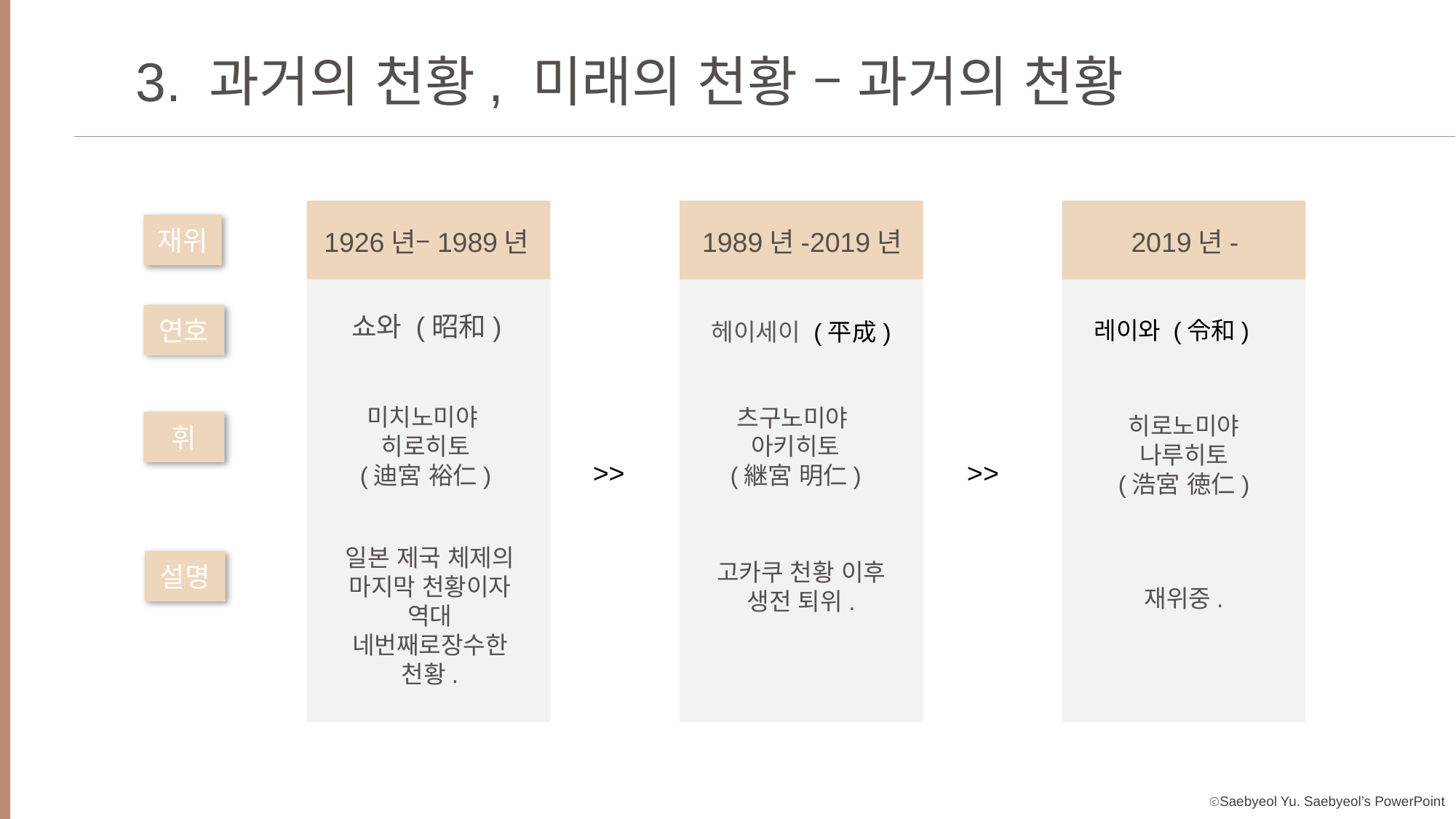

3. 과거의 천황, 미래의 천황 – 과거의 천황

재위
1926년–1989년
1989년-2019년
2019년-
쇼와 (昭和)
헤이세이 (平成)
레이와 (令和)
연호
미치노미야
히로히토
(迪宮 裕仁)
츠구노미야
아키히토
(継宮 明仁)
히로노미야 나루히토
(浩宮 徳仁)
휘
>>
>>
일본 제국 체제의 마지막 천황이자 역대 네번째로장수한 천황.
설명
고카쿠 천황 이후 생전 퇴위.
재위중.